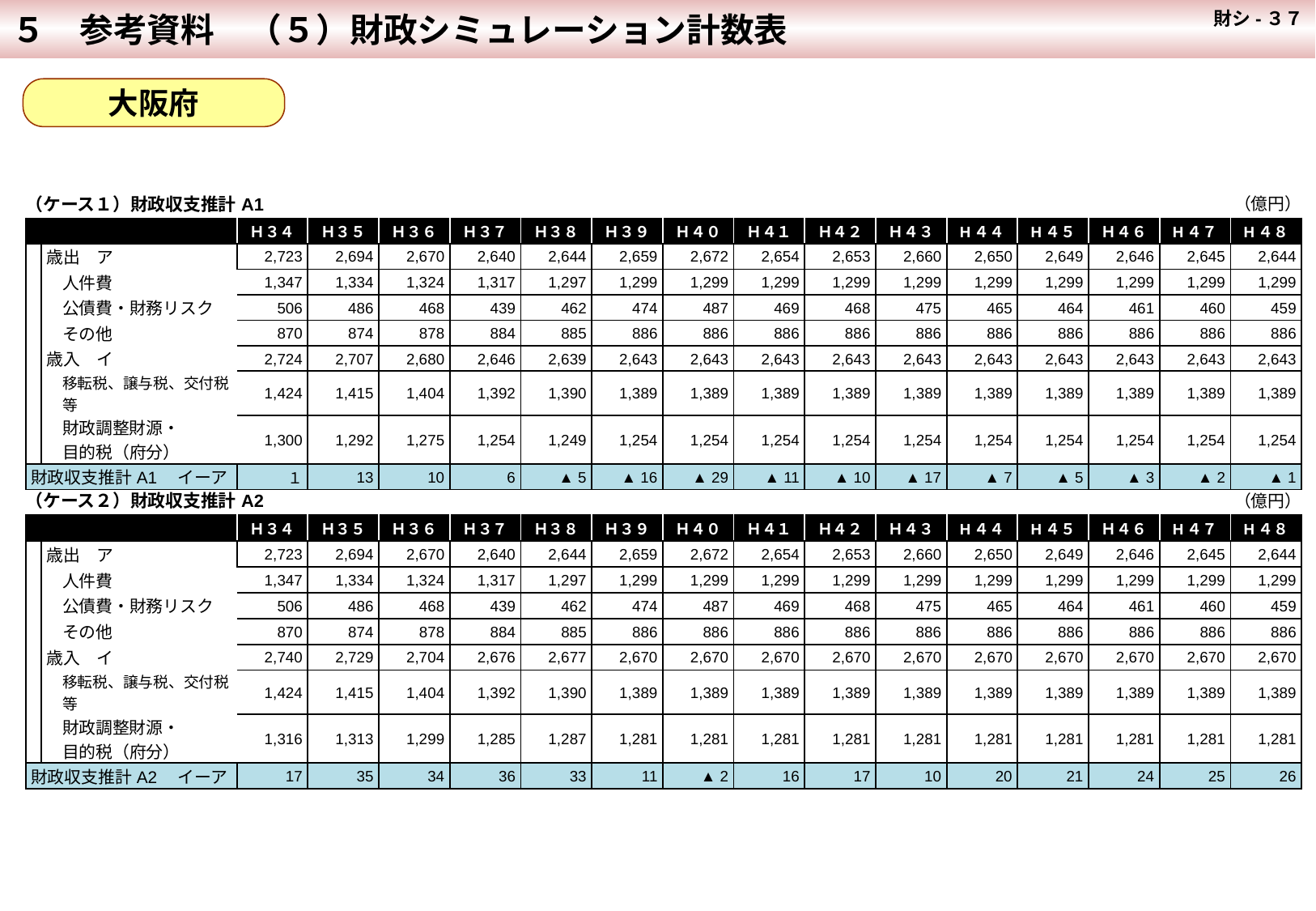

５　参考資料　（５）財政シミュレーション計数表
 財シ-３７
#
大阪府
| （ケース１）財政収支推計A1 |  |  |  |  |  |  |  |  |  |  |  |  |  |  |  |  | （億円） |
| --- | --- | --- | --- | --- | --- | --- | --- | --- | --- | --- | --- | --- | --- | --- | --- | --- | --- |
|  |  |  | Ｈ３４ | Ｈ３５ | Ｈ３６ | Ｈ３７ | Ｈ３８ | Ｈ３９ | Ｈ４０ | Ｈ４１ | Ｈ４２ | Ｈ４３ | H４４ | H４５ | Ｈ４６ | H４７ | H４８ |
|  | 歳出　ア |  | 2,723 | 2,694 | 2,670 | 2,640 | 2,644 | 2,659 | 2,672 | 2,654 | 2,653 | 2,660 | 2,650 | 2,649 | 2,646 | 2,645 | 2,644 |
|  |  | 人件費 | 1,347 | 1,334 | 1,324 | 1,317 | 1,297 | 1,299 | 1,299 | 1,299 | 1,299 | 1,299 | 1,299 | 1,299 | 1,299 | 1,299 | 1,299 |
|  |  | 公債費・財務リスク | 506 | 486 | 468 | 439 | 462 | 474 | 487 | 469 | 468 | 475 | 465 | 464 | 461 | 460 | 459 |
|  |  | その他 | 870 | 874 | 878 | 884 | 885 | 886 | 886 | 886 | 886 | 886 | 886 | 886 | 886 | 886 | 886 |
|  | 歳入　イ |  | 2,724 | 2,707 | 2,680 | 2,646 | 2,639 | 2,643 | 2,643 | 2,643 | 2,643 | 2,643 | 2,643 | 2,643 | 2,643 | 2,643 | 2,643 |
|  |  | 移転税、譲与税、交付税等 | 1,424 | 1,415 | 1,404 | 1,392 | 1,390 | 1,389 | 1,389 | 1,389 | 1,389 | 1,389 | 1,389 | 1,389 | 1,389 | 1,389 | 1,389 |
|  |  | 財政調整財源・ 目的税（府分） | 1,300 | 1,292 | 1,275 | 1,254 | 1,249 | 1,254 | 1,254 | 1,254 | 1,254 | 1,254 | 1,254 | 1,254 | 1,254 | 1,254 | 1,254 |
| 財政収支推計A1　イーア |  |  | １ | 13 | 10 | 6 | ▲ 5 | ▲ 16 | ▲ 29 | ▲ 11 | ▲ 10 | ▲ 17 | ▲ 7 | ▲ 5 | ▲ 3 | ▲ 2 | ▲ 1 |
| （ケース２）財政収支推計A2 |  |  |  |  |  |  |  |  |  |  |  |  |  |  |  |  | （億円） |
| --- | --- | --- | --- | --- | --- | --- | --- | --- | --- | --- | --- | --- | --- | --- | --- | --- | --- |
|  |  |  | Ｈ３４ | Ｈ３５ | Ｈ３６ | Ｈ３７ | Ｈ３８ | Ｈ３９ | Ｈ４０ | Ｈ４１ | Ｈ４２ | Ｈ４３ | H４４ | H４５ | Ｈ４６ | H４７ | H４８ |
|  | 歳出　ア |  | 2,723 | 2,694 | 2,670 | 2,640 | 2,644 | 2,659 | 2,672 | 2,654 | 2,653 | 2,660 | 2,650 | 2,649 | 2,646 | 2,645 | 2,644 |
|  |  | 人件費 | 1,347 | 1,334 | 1,324 | 1,317 | 1,297 | 1,299 | 1,299 | 1,299 | 1,299 | 1,299 | 1,299 | 1,299 | 1,299 | 1,299 | 1,299 |
|  |  | 公債費・財務リスク | 506 | 486 | 468 | 439 | 462 | 474 | 487 | 469 | 468 | 475 | 465 | 464 | 461 | 460 | 459 |
|  |  | その他 | 870 | 874 | 878 | 884 | 885 | 886 | 886 | 886 | 886 | 886 | 886 | 886 | 886 | 886 | 886 |
|  | 歳入　イ |  | 2,740 | 2,729 | 2,704 | 2,676 | 2,677 | 2,670 | 2,670 | 2,670 | 2,670 | 2,670 | 2,670 | 2,670 | 2,670 | 2,670 | 2,670 |
|  |  | 移転税、譲与税、交付税等 | 1,424 | 1,415 | 1,404 | 1,392 | 1,390 | 1,389 | 1,389 | 1,389 | 1,389 | 1,389 | 1,389 | 1,389 | 1,389 | 1,389 | 1,389 |
|  |  | 財政調整財源・ 目的税（府分） | 1,316 | 1,313 | 1,299 | 1,285 | 1,287 | 1,281 | 1,281 | 1,281 | 1,281 | 1,281 | 1,281 | 1,281 | 1,281 | 1,281 | 1,281 |
| 財政収支推計A2　イーア |  |  | 17 | 35 | 34 | 36 | 33 | 11 | ▲ 2 | 16 | 17 | 10 | 20 | 21 | 24 | 25 | 26 |